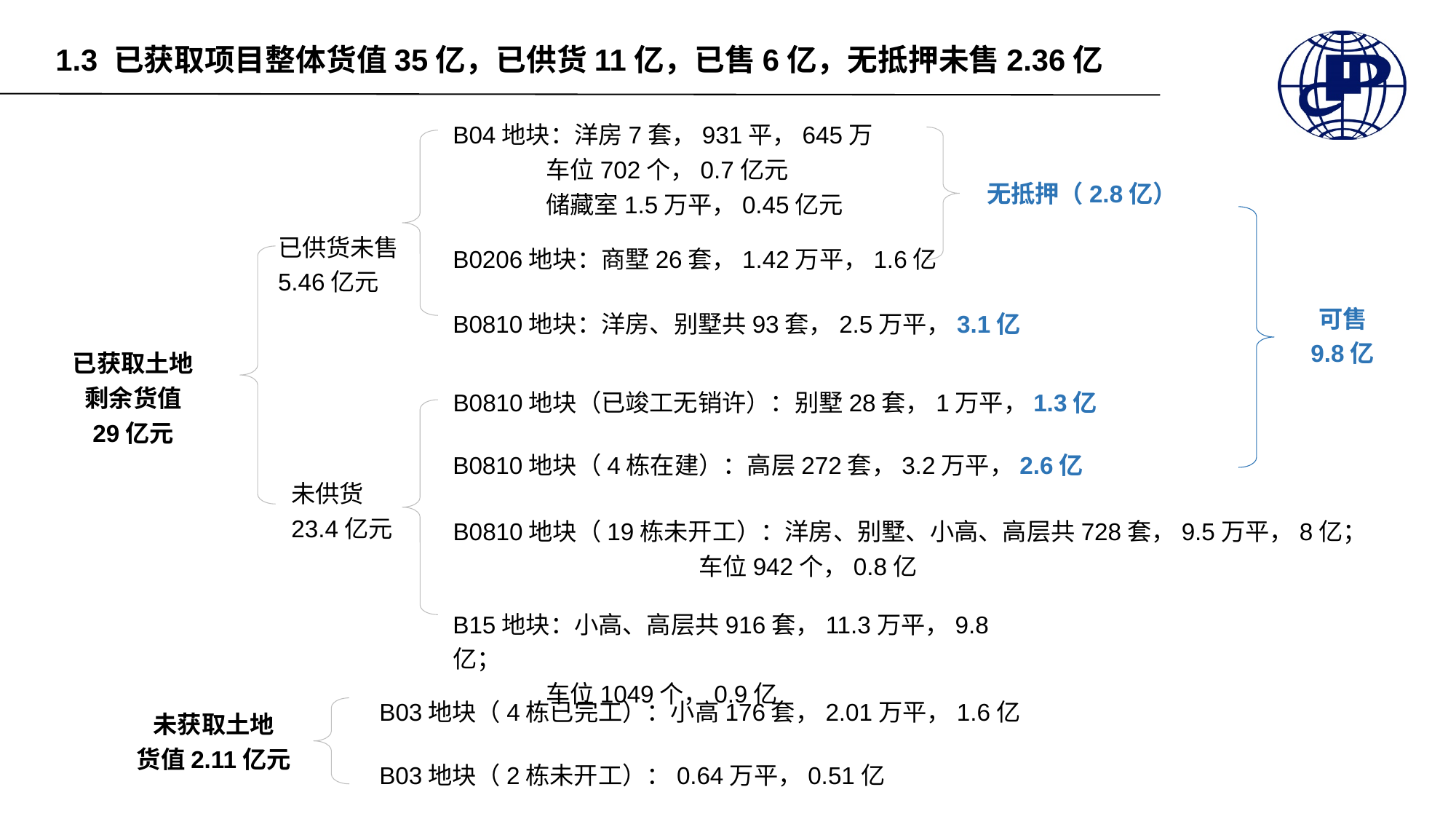

1.3 已获取项目整体货值35亿，已供货11亿，已售6亿，无抵押未售2.36亿
B04地块：洋房7套，931平，645万
                车位702个，0.7亿元
                储藏室1.5万平，0.45亿元

无抵押（2.8亿）

已供货未售
5.46亿元
B0206地块：商墅26套，1.42万平，1.6亿

可售
9.8亿
B0810地块：洋房、别墅共93套，2.5万平，3.1亿
已获取土地
剩余货值
29亿元
B0810地块（已竣工无销许）：别墅28套，1万平，1.3亿

B0810地块（4栋在建）：高层272套，3.2万平，2.6亿
未供货
23.4亿元

B0810地块（19栋未开工）：洋房、别墅、小高、高层共728套，9.5万平，8亿；
                                            车位942个，0.8亿
B15地块：小高、高层共916套，11.3万平，9.8亿；
                车位1049个，0.9亿
B03地块（4栋已完工）：小高176套，2.01万平，1.6亿
未获取土地
货值2.11亿元

B03地块（2栋未开工）：0.64万平，0.51亿